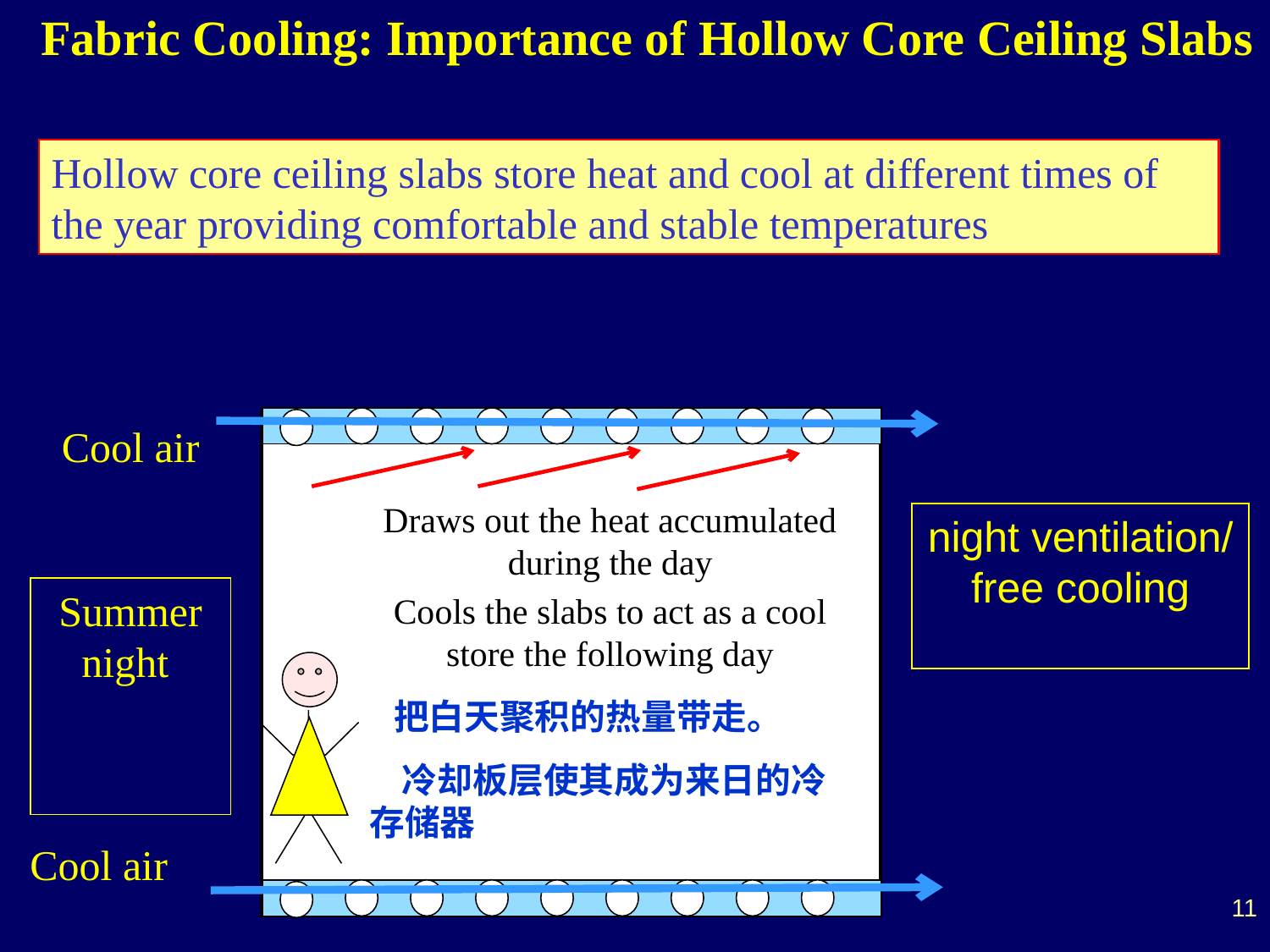

Fabric Cooling: Importance of Hollow Core Ceiling Slabs
Hollow core ceiling slabs store heat and cool at different times of the year providing comfortable and stable temperatures

Cool air

Cool air

Draws out the heat accumulated during the day
Cools the slabs to act as a cool store the following day
  把白天聚积的热量带走。
   冷却板层使其成为来日的冷存储器
night ventilation/
free cooling

Summer night

11